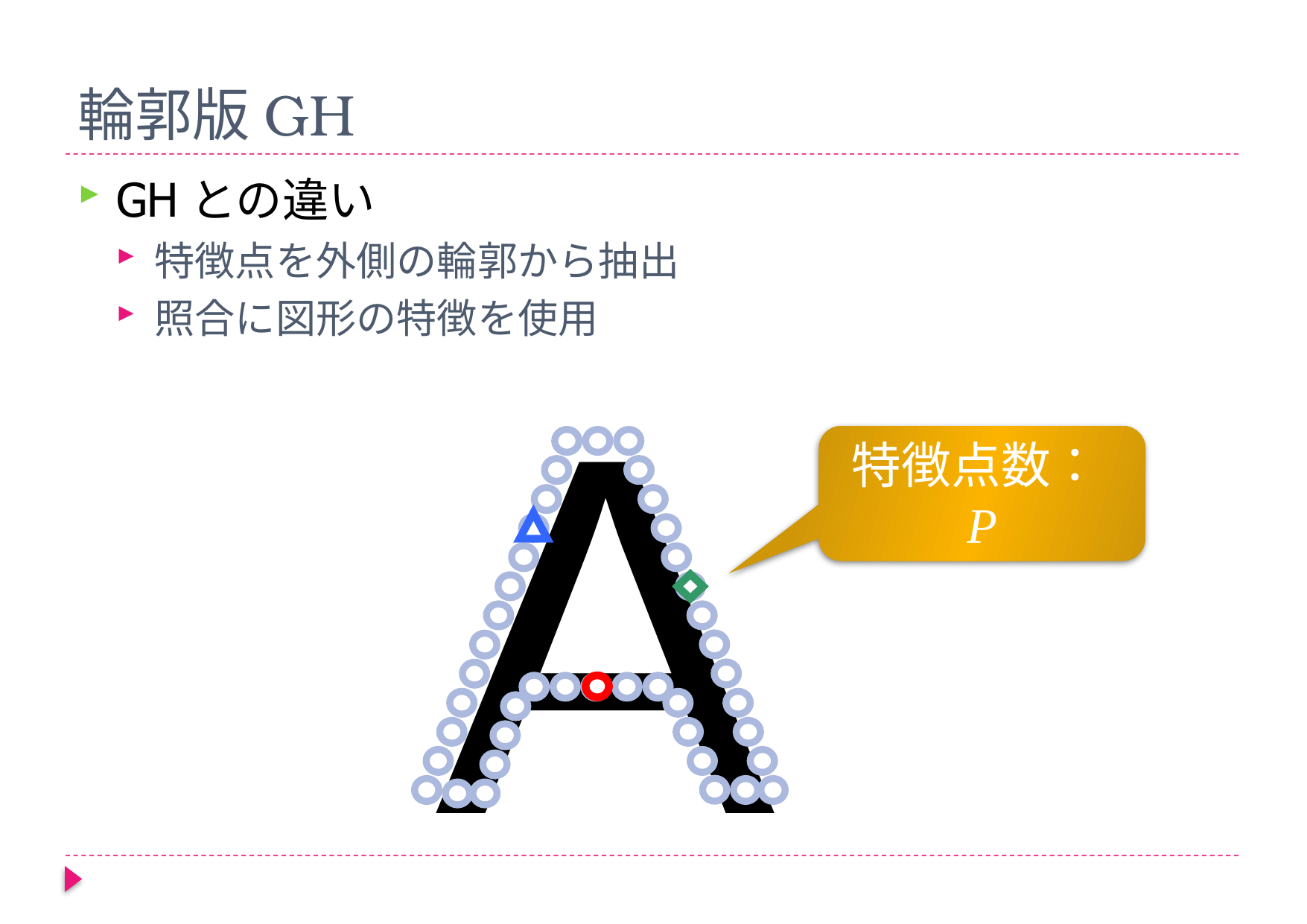

# 輪郭版GH
GHとの違い
特徴点を外側の輪郭から抽出
照合に図形の特徴を使用
A
特徴点数：P